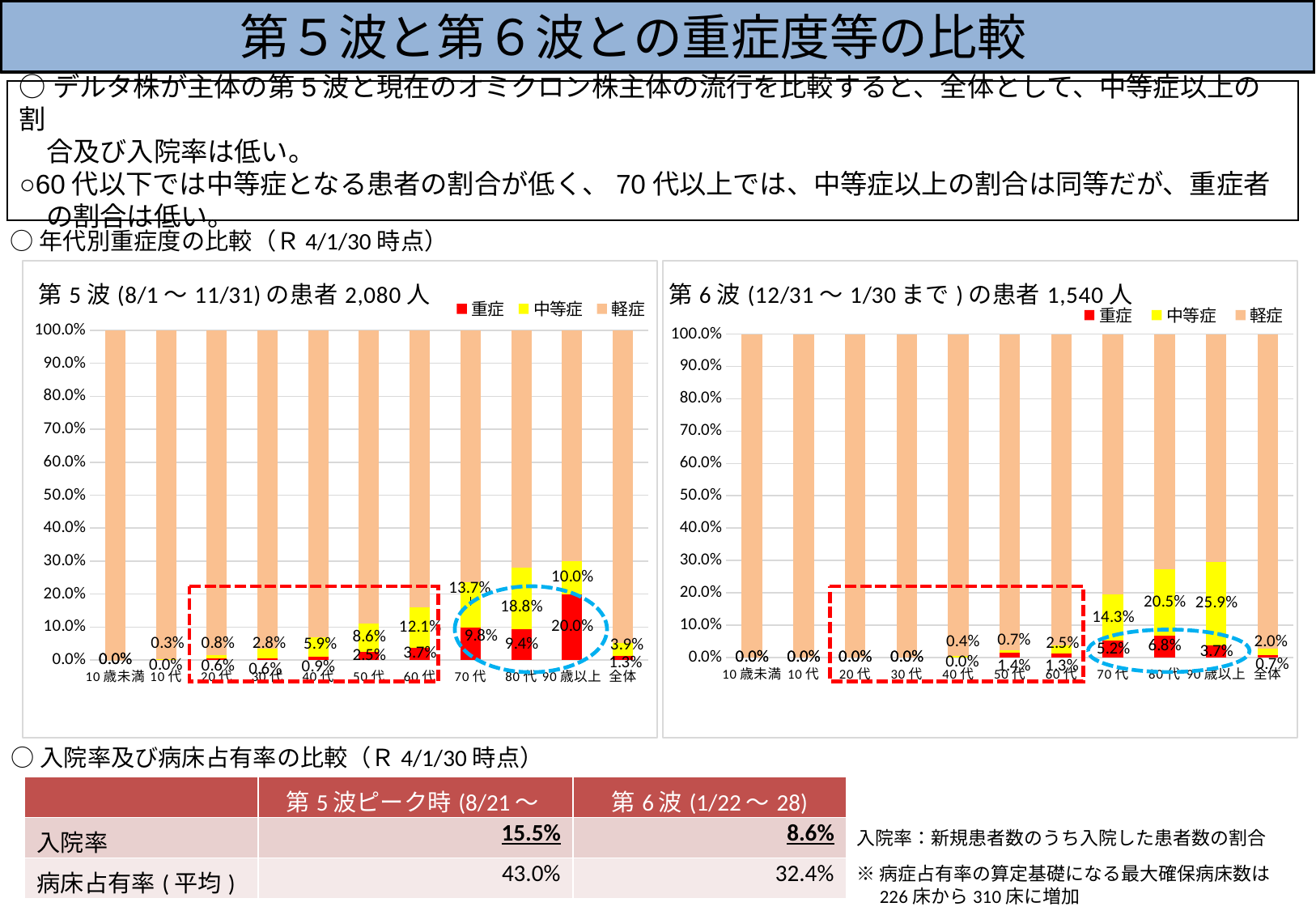

# 第５波と第６波との重症度等の比較
○デルタ株が主体の第5波と現在のオミクロン株主体の流行を比較すると、全体として、中等症以上の割
　合及び入院率は低い。
○60代以下では中等症となる患者の割合が低く、70代以上では、中等症以上の割合は同等だが、重症者
　の割合は低い。
○年代別重症度の比較（Ｒ4/1/30時点）

### Chart: 第5波(8/1～11/31)の患者2,080人

| Category | 重症 | 中等症 | 軽症 |
|---|---|---|---|
| 10歳未満 | 0.0 | 0.0 | 1.0 |
| 10代 | 0.0 | 0.0030120481927710845 | 0.9969879518072288 |
| 20代 | 0.00625 | 0.008333333333333333 | 0.9854166666666668 |
| 30代 | 0.006269592476489028 | 0.02821316614420063 | 0.9655172413793106 |
| 40代 | 0.009345794392523364 | 0.059190031152647975 | 0.9314641744548287 |
| 50代 | 0.024691358024691357 | 0.08641975308641975 | 0.8888888888888888 |
| 60代 | 0.037383177570093455 | 0.12149532710280374 | 0.8411214953271029 |
| 70代 | 0.09803921568627451 | 0.13725490196078433 | 0.7647058823529411 |
| 80代 | 0.09375 | 0.1875 | 0.71875 |
| 90歳以上 | 0.2 | 0.1 | 0.7 |
| 全体 | 0.013461538461538462 | 0.03894230769230769 | 0.9475961538461538 |

### Chart: 第6波(12/31～1/30まで)の患者1,540人

| Category | 重症 | 中等症 | 軽症 |
|---|---|---|---|
| 10歳未満 | 0.0 | 0.0 | 1.0 |
| 10代 | 0.0 | 0.0 | 1.0 |
| 20代 | 0.0 | 0.0 | 1.0 |
| 30代 | 0.0 | 0.0 | 1.0 |
| 40代 | 0.0 | 0.004484304932735426 | 0.9955156950672643 |
| 50代 | 0.014184397163120567 | 0.0070921985815602835 | 0.9787234042553192 |
| 60代 | 0.0125 | 0.025 | 0.9625 |
| 70代 | 0.05194805194805195 | 0.14285714285714285 | 0.8051948051948051 |
| 80代 | 0.06818181818181818 | 0.20454545454545456 | 0.7272727272727274 |
| 90歳以上 | 0.037037037037037035 | 0.25925925925925924 | 0.7037037037037037 |
| 全体 | 0.007142857142857143 | 0.02012987012987013 | 0.9727272727272728 |

○入院率及び病床占有率の比較（Ｒ4/1/30時点）
|  | 第5波ピーク時(8/21～27) | 第6波(1/22～28) |
| --- | --- | --- |
| 入院率 | 15.5% | 8.6% |
| 病床占有率(平均) | 43.0% | 32.4% |
入院率：新規患者数のうち入院した患者数の割合
※病症占有率の算定基礎になる最大確保病床数は
　226床から310床に増加